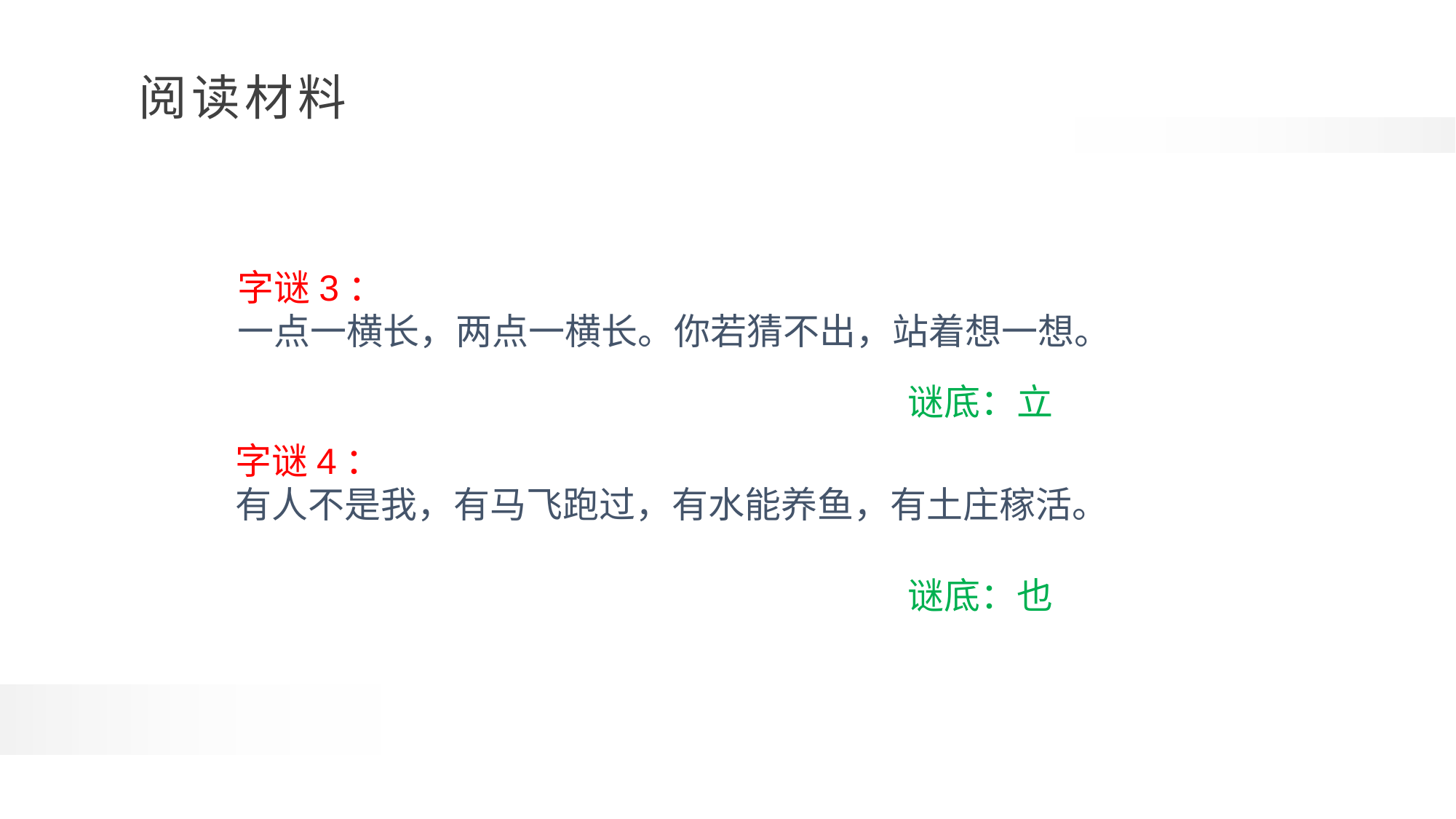

字谜3：
一点一横长，两点一横长。你若猜不出，站着想一想。
谜底：立
字谜4：
有人不是我，有马飞跑过，有水能养鱼，有土庄稼活。
谜底：也